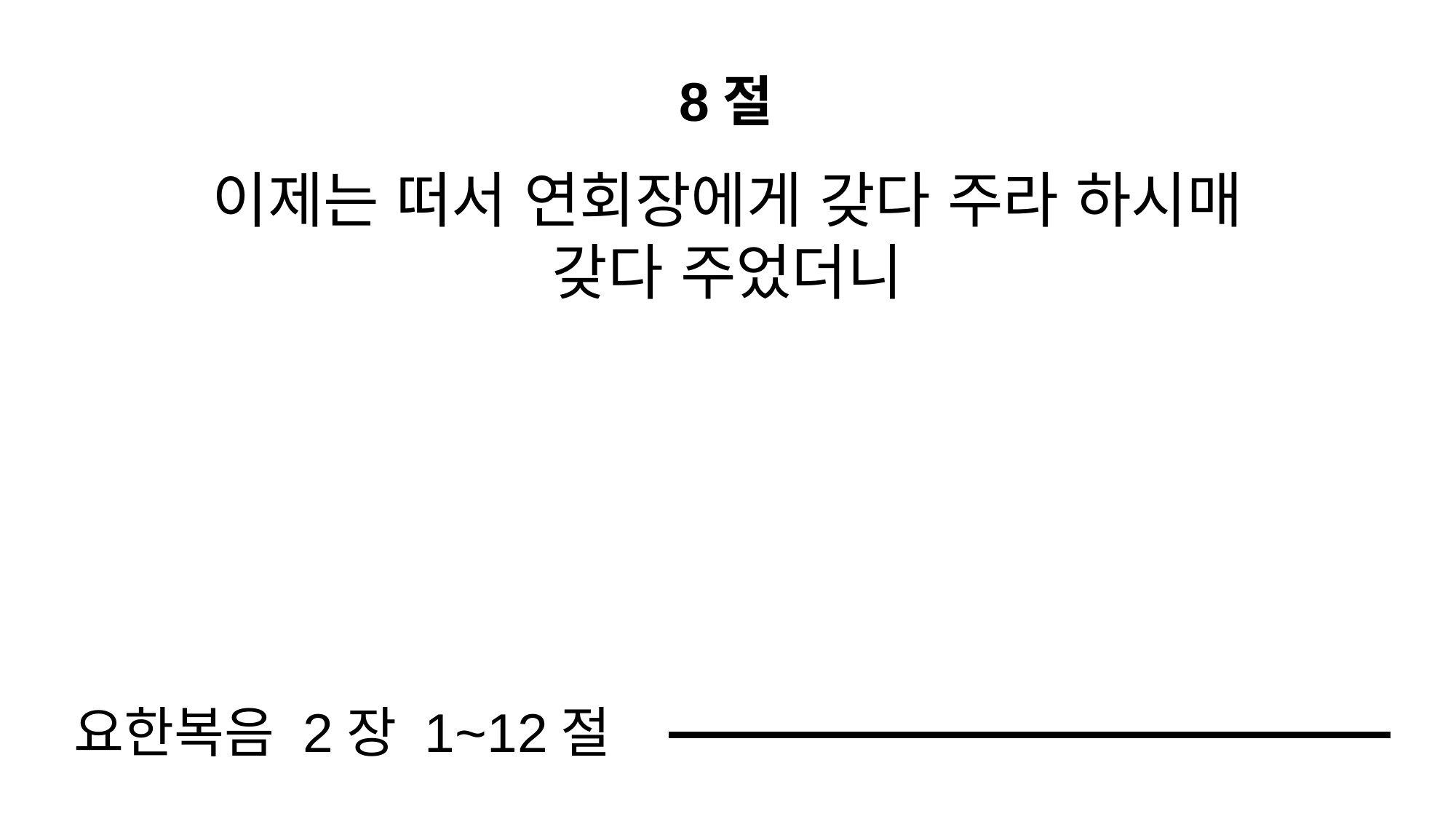

8절
이제는 떠서 연회장에게 갖다 주라 하시매
갖다 주었더니
요한복음 2장 1~12절